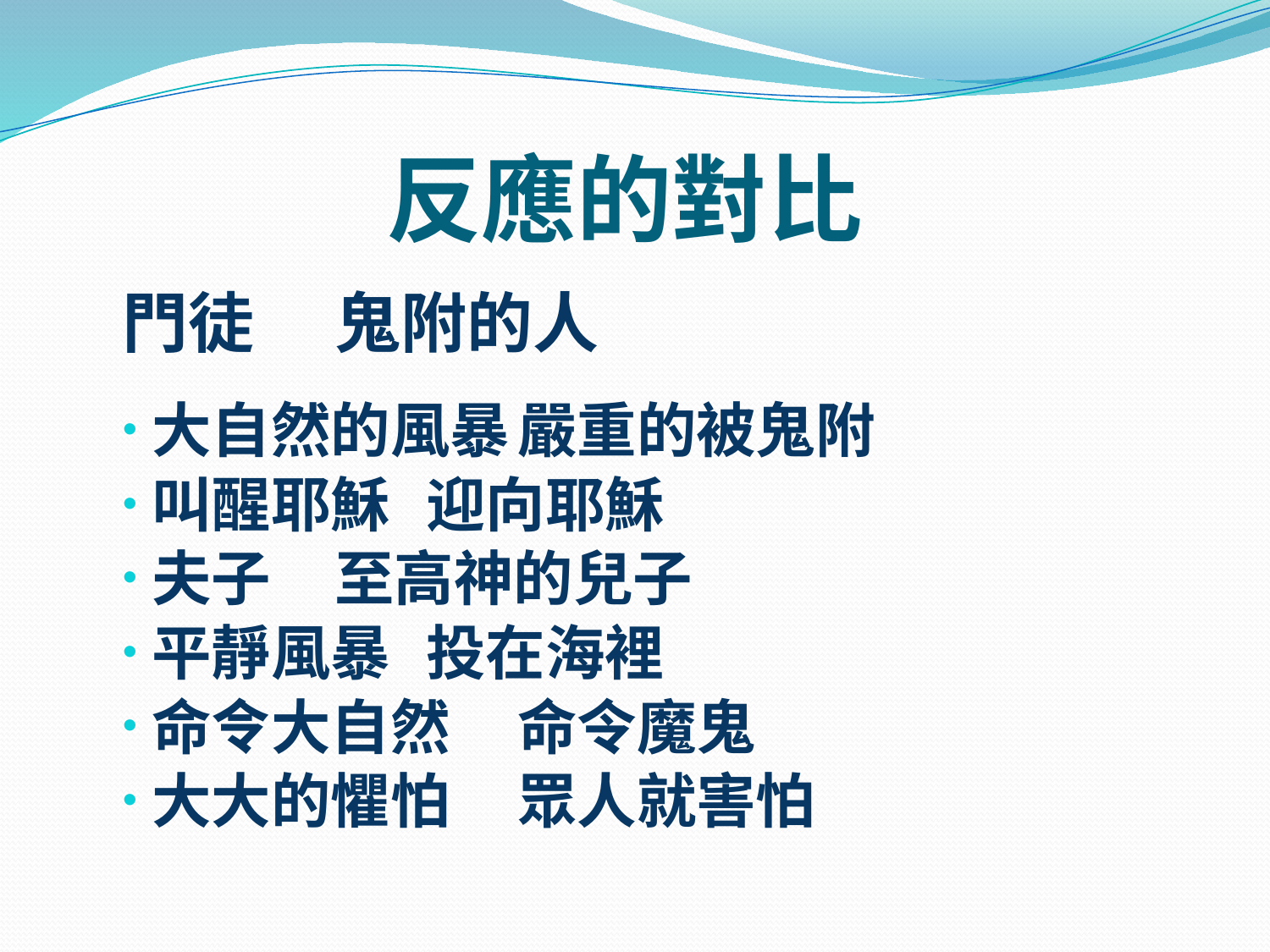

# 反應的對比
門徒				鬼附的人

大自然的風暴	嚴重的被鬼附
叫醒耶穌 		迎向耶穌
夫子			至高神的兒子
平靜風暴		投在海裡
命令大自然		命令魔鬼
大大的懼怕 		眾人就害怕